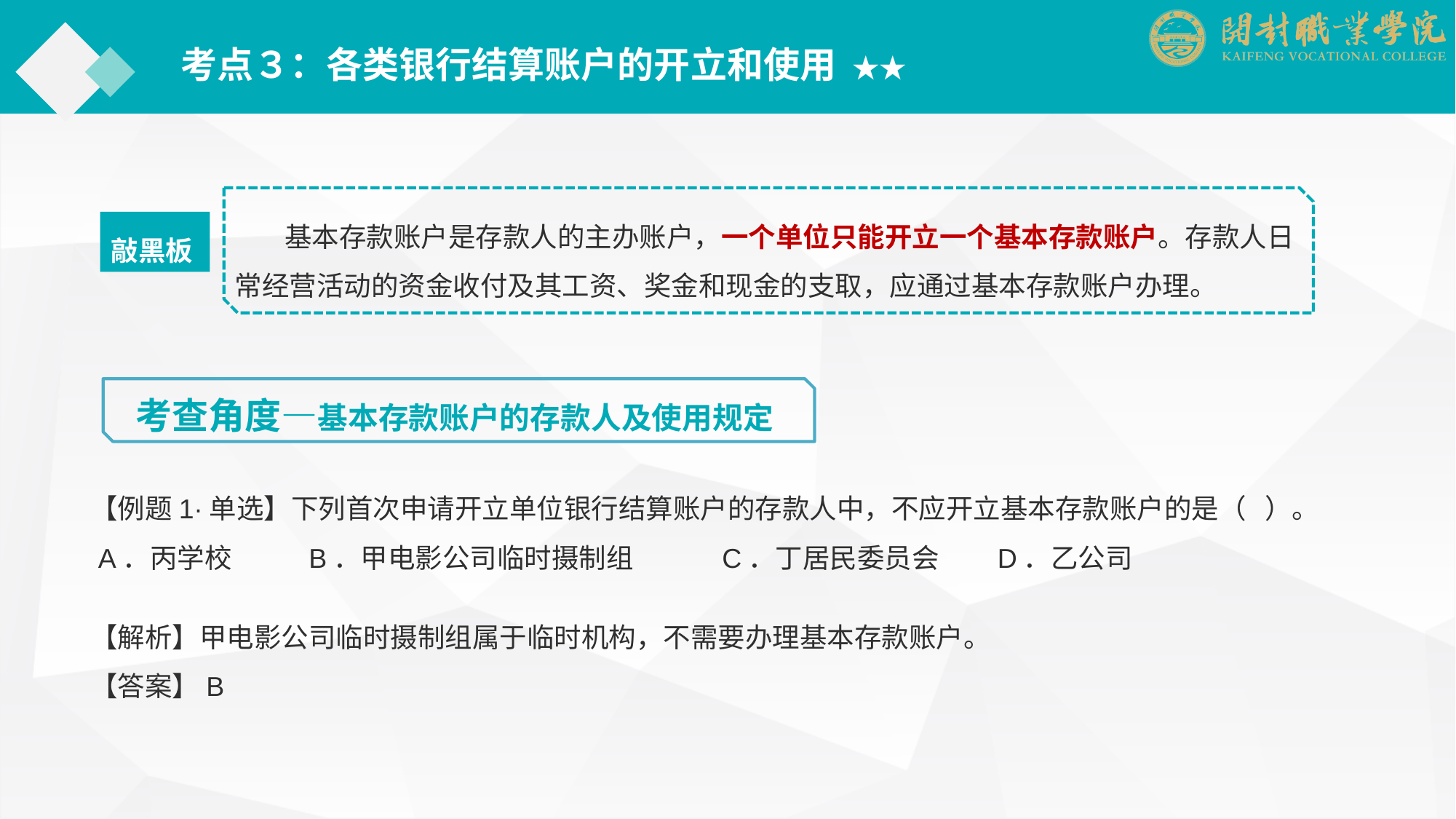

考点３：各类银行结算账户的开立和使用  ★★

       基本存款账户是存款人的主办账户，一个单位只能开立一个基本存款账户。存款人日常经营活动的资金收付及其工资、奖金和现金的支取，应通过基本存款账户办理。
敲黑板
考查角度—基本存款账户的存款人及使用规定

【例题1·单选】下列首次申请开立单位银行结算账户的存款人中，不应开立基本存款账户的是（   ）。
 A．丙学校	B．甲电影公司临时摄制组　　　C．丁居民委员会	　D．乙公司
【解析】甲电影公司临时摄制组属于临时机构，不需要办理基本存款账户。
【答案】B